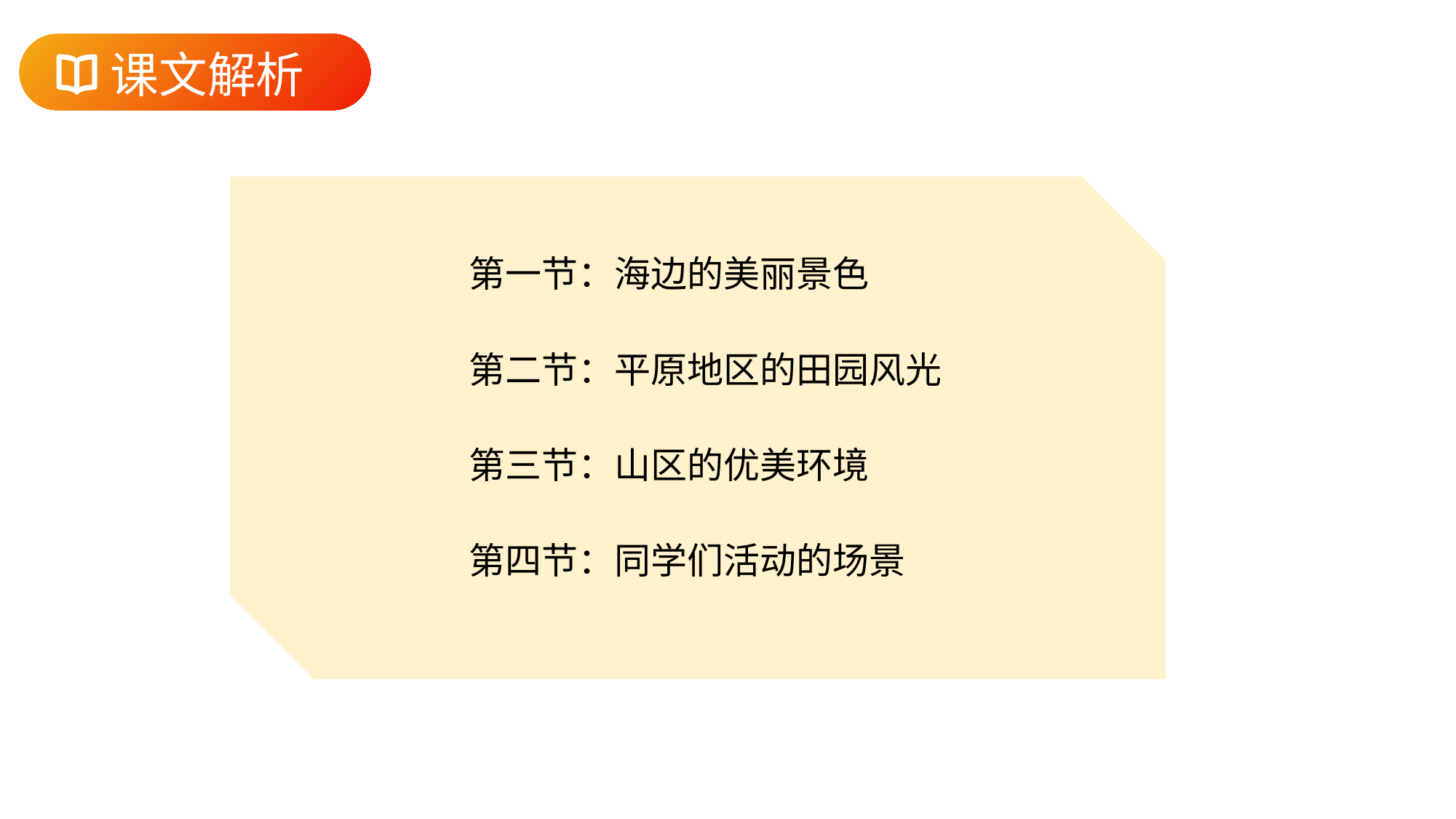

课文解析

第一节：海边的美丽景色
第二节：平原地区的田园风光
第三节：山区的优美环境
第四节：同学们活动的场景